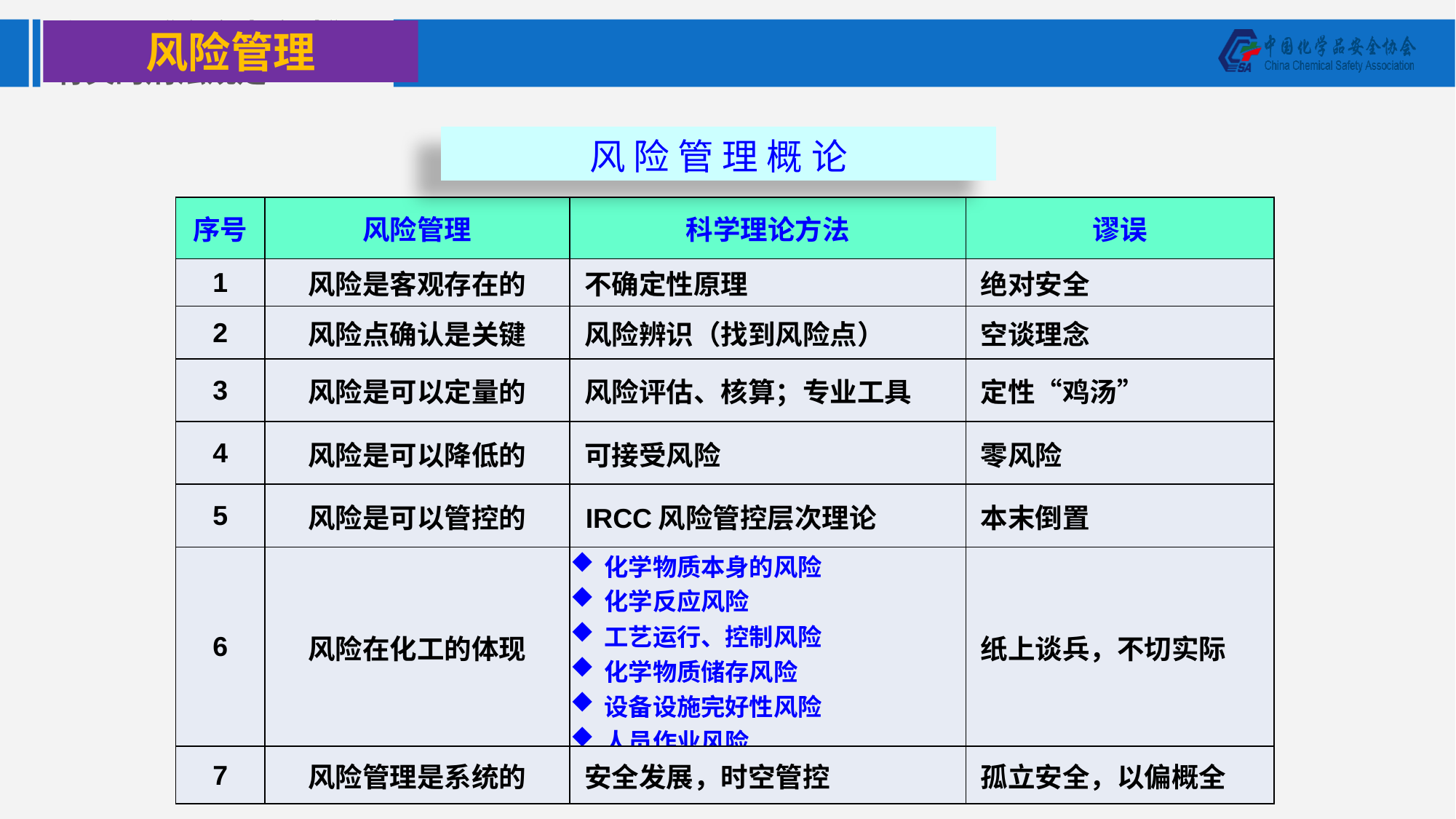

风险管理
风 险 管 理 概 论
| 序号 | 风险管理 | 科学理论方法 | 谬误 |
| --- | --- | --- | --- |
| 1 | 风险是客观存在的 | 不确定性原理 | 绝对安全 |
| 2 | 风险点确认是关键 | 风险辨识（找到风险点） | 空谈理念 |
| 3 | 风险是可以定量的 | 风险评估、核算；专业工具 | 定性“鸡汤” |
| 4 | 风险是可以降低的 | 可接受风险 | 零风险 |
| 5 | 风险是可以管控的 | IRCC风险管控层次理论 | 本末倒置 |
| 6 | 风险在化工的体现 | 化学物质本身的风险 化学反应风险 工艺运行、控制风险 化学物质储存风险 设备设施完好性风险 人员作业风险 | 纸上谈兵，不切实际 |
| 7 | 风险管理是系统的 | 安全发展，时空管控 | 孤立安全，以偏概全 |